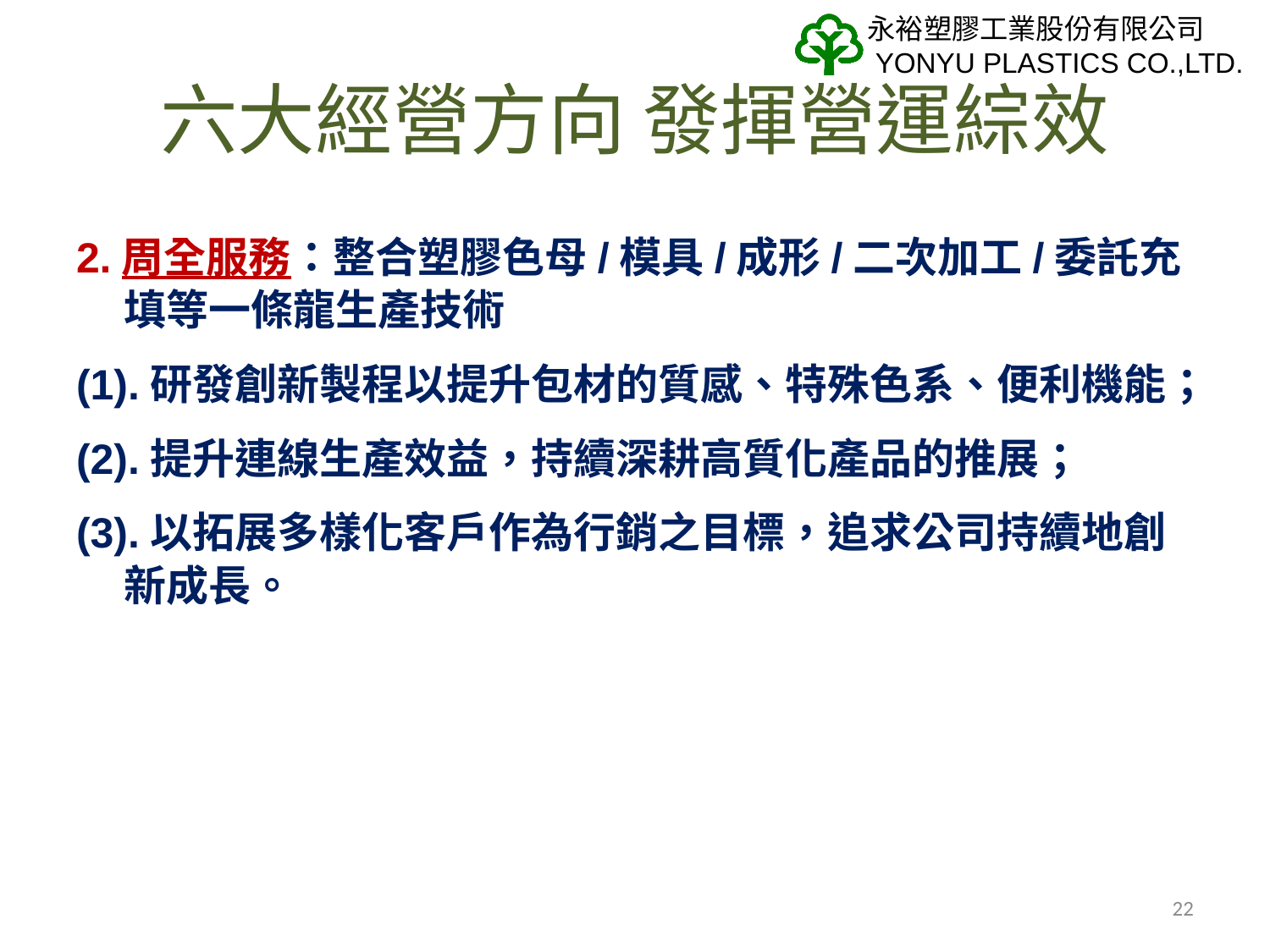

# 六大經營方向 發揮營運綜效
2.周全服務：整合塑膠色母/模具/成形/二次加工/委託充填等一條龍生產技術
(1).研發創新製程以提升包材的質感、特殊色系、便利機能；
(2).提升連線生產效益，持續深耕高質化產品的推展；
(3).以拓展多樣化客戶作為行銷之目標，追求公司持續地創新成長。
22